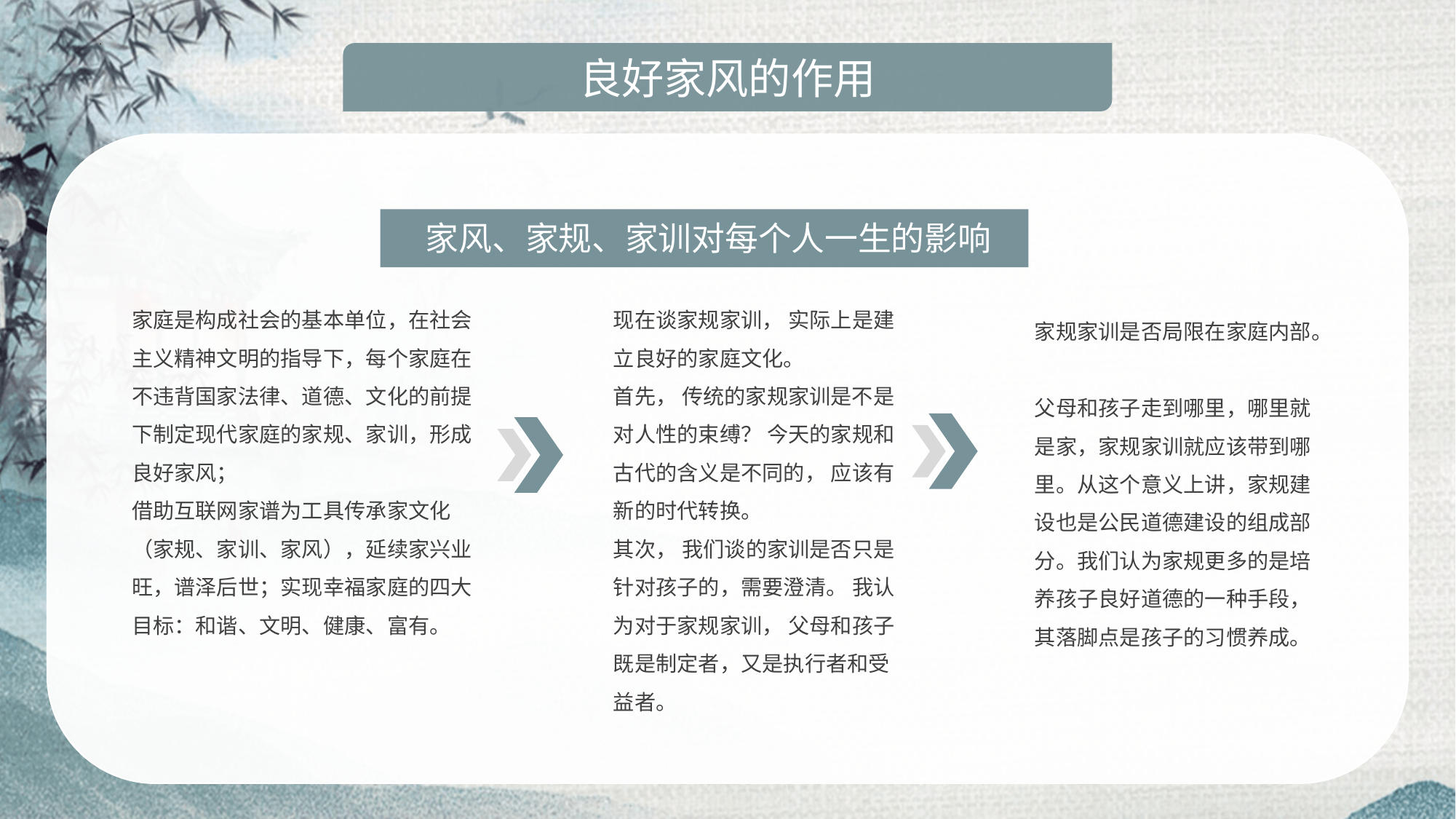

良好家风的作用

家风、家规、家训对每个人一生的影响
家庭是构成社会的基本单位，在社会主义精神文明的指导下，每个家庭在不违背国家法律、道德、文化的前提下制定现代家庭的家规、家训，形成良好家风；
借助互联网家谱为工具传承家文化（家规、家训、家风），延续家兴业旺，谱泽后世；实现幸福家庭的四大目标：和谐、文明、健康、富有。
现在谈家规家训， 实际上是建立良好的家庭文化。
首先， 传统的家规家训是不是对人性的束缚？ 今天的家规和古代的含义是不同的， 应该有新的时代转换。
其次， 我们谈的家训是否只是针对孩子的，需要澄清。 我认为对于家规家训， 父母和孩子 既是制定者，又是执行者和受益者。
家规家训是否局限在家庭内部。

父母和孩子走到哪里，哪里就是家，家规家训就应该带到哪里。从这个意义上讲，家规建设也是公民道德建设的组成部分。我们认为家规更多的是培养孩子良好道德的一种手段，其落脚点是孩子的习惯养成。